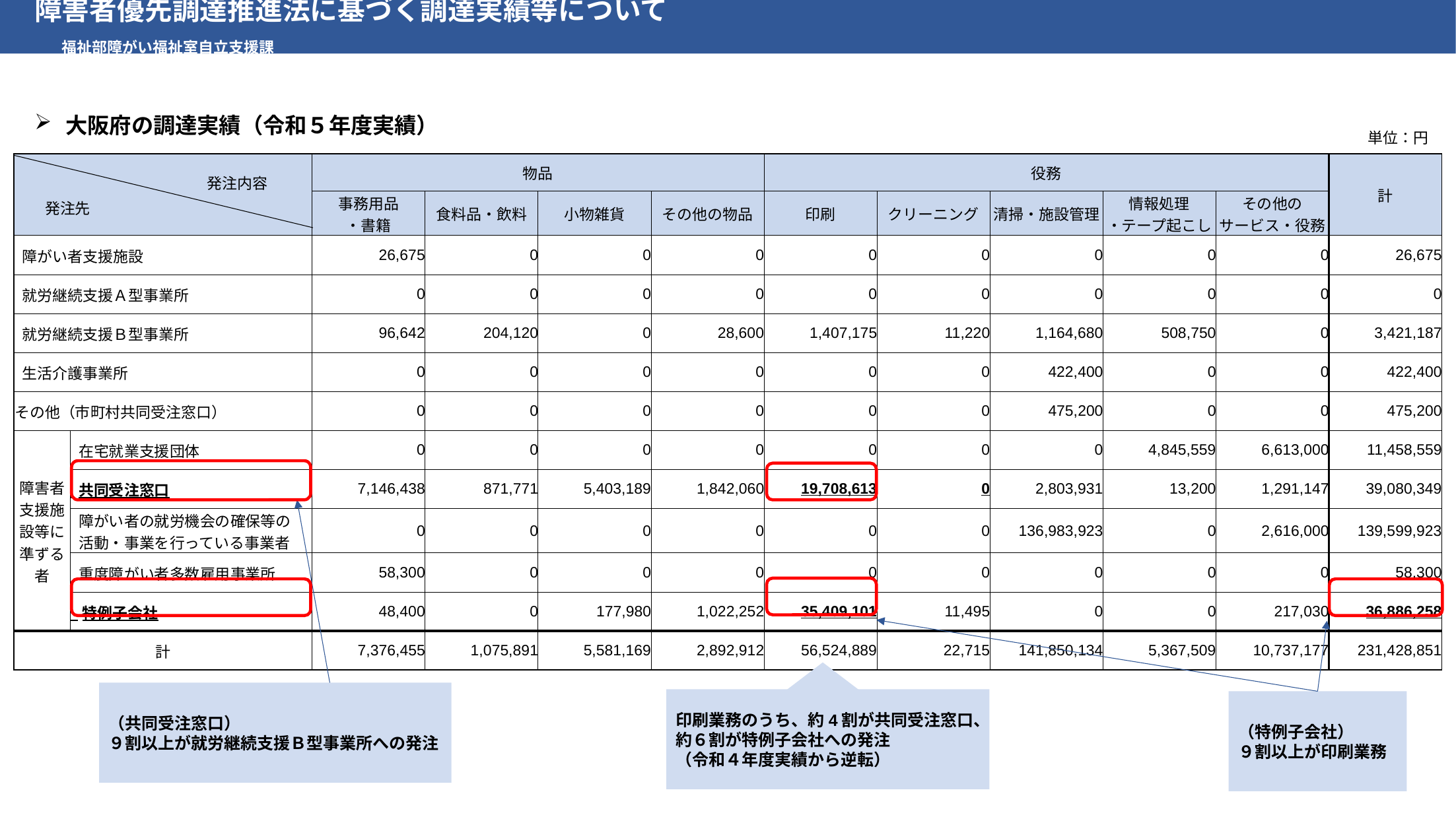

障害者優先調達推進法に基づく調達実績等について　　　　　　　　　　　　　　　　　　　　　　　　　　　　　　福祉部障がい福祉室自立支援課
大阪府の調達実績（令和５年度実績）
単位：円
| 発注先 |  | 発注内容 | 物品 |  |  |  | 役務 |  |  |  |  | 計 |
| --- | --- | --- | --- | --- | --- | --- | --- | --- | --- | --- | --- | --- |
|  |  |  | 事務用品 ・書籍 | 食料品・飲料 | 小物雑貨 | その他の物品 | 印刷 | クリーニング | 清掃・施設管理 | 情報処理 ・テープ起こし | その他の サービス・役務 |  |
| 障がい者支援施設 |  |  | 26,675 | 0 | 0 | 0 | 0 | 0 | 0 | 0 | 0 | 26,675 |
| 就労継続支援Ａ型事業所 |  |  | 0 | 0 | 0 | 0 | 0 | 0 | 0 | 0 | 0 | 0 |
| 就労継続支援Ｂ型事業所 |  |  | 96,642 | 204,120 | 0 | 28,600 | 1,407,175 | 11,220 | 1,164,680 | 508,750 | 0 | 3,421,187 |
| 生活介護事業所 |  |  | 0 | 0 | 0 | 0 | 0 | 0 | 422,400 | 0 | 0 | 422,400 |
| その他（市町村共同受注窓口） |  |  | 0 | 0 | 0 | 0 | 0 | 0 | 475,200 | 0 | 0 | 475,200 |
| 障害者支援施設等に 準ずる者 | 在宅就業支援団体 |  | 0 | 0 | 0 | 0 | 0 | 0 | 0 | 4,845,559 | 6,613,000 | 11,458,559 |
|  | 共同受注窓口 |  | 7,146,438 | 871,771 | 5,403,189 | 1,842,060 | 19,708,613 | 0 | 2,803,931 | 13,200 | 1,291,147 | 39,080,349 |
|  | 障がい者の就労機会の確保等の 活動・事業を行っている事業者 |  | 0 | 0 | 0 | 0 | 0 | 0 | 136,983,923 | 0 | 2,616,000 | 139,599,923 |
|  | 重度障がい者多数雇用事業所 |  | 58,300 | 0 | 0 | 0 | 0 | 0 | 0 | 0 | 0 | 58,300 |
|  | 特例子会社 |  | 48,400 | 0 | 177,980 | 1,022,252 | 35,409,101 | 11,495 | 0 | 0 | 217,030 | 36,886,258 |
| 計 |  |  | 7,376,455 | 1,075,891 | 5,581,169 | 2,892,912 | 56,524,889 | 22,715 | 141,850,134 | 5,367,509 | 10,737,177 | 231,428,851 |

（共同受注窓口）
９割以上が就労継続支援Ｂ型事業所への発注
印刷業務のうち、約4割が共同受注窓口、
約６割が特例子会社への発注
（令和４年度実績から逆転）
（特例子会社）
９割以上が印刷業務